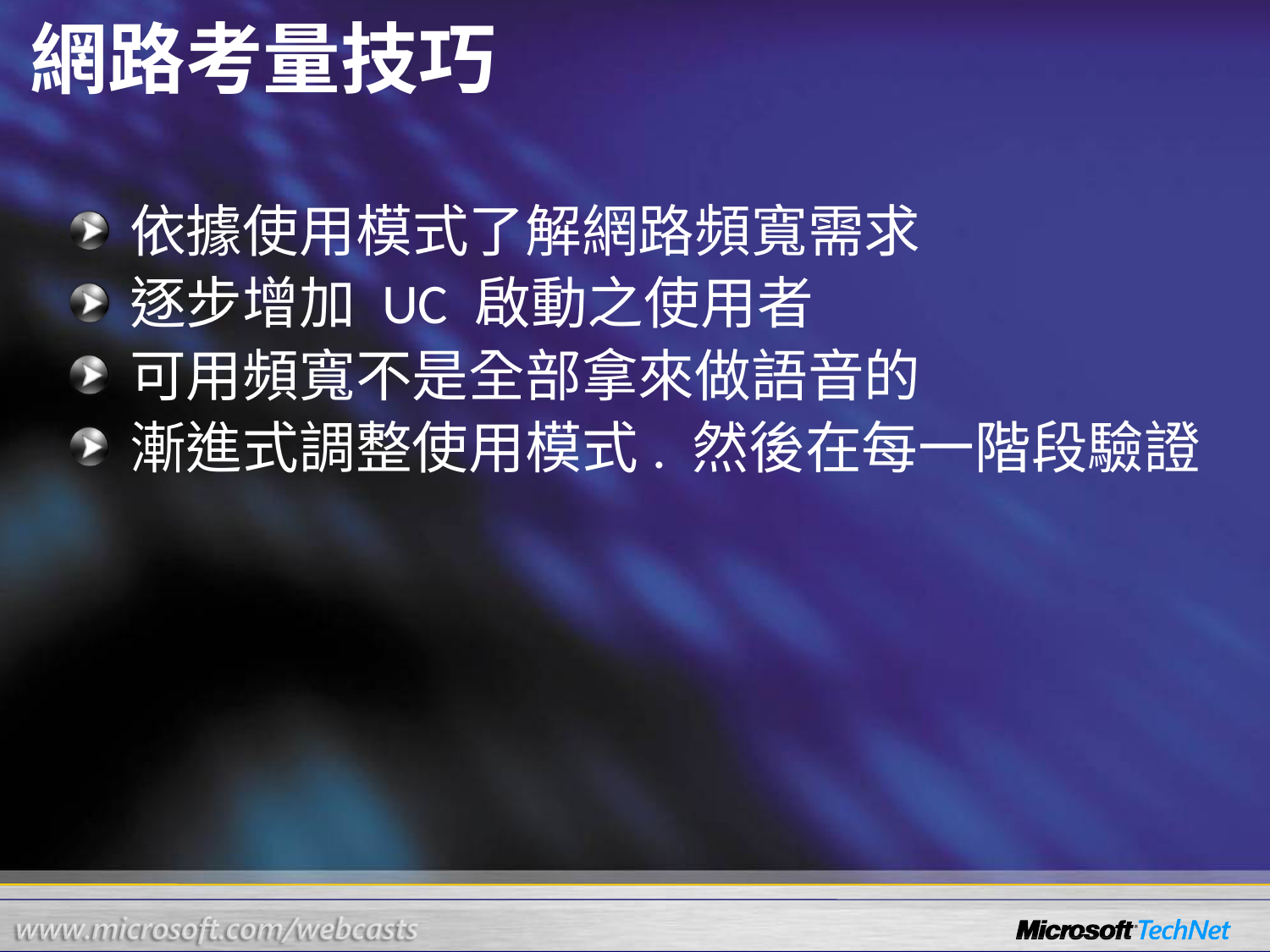

# 網路考量技巧
依據使用模式了解網路頻寬需求
逐步增加 UC 啟動之使用者
可用頻寬不是全部拿來做語音的
漸進式調整使用模式. 然後在每一階段驗證